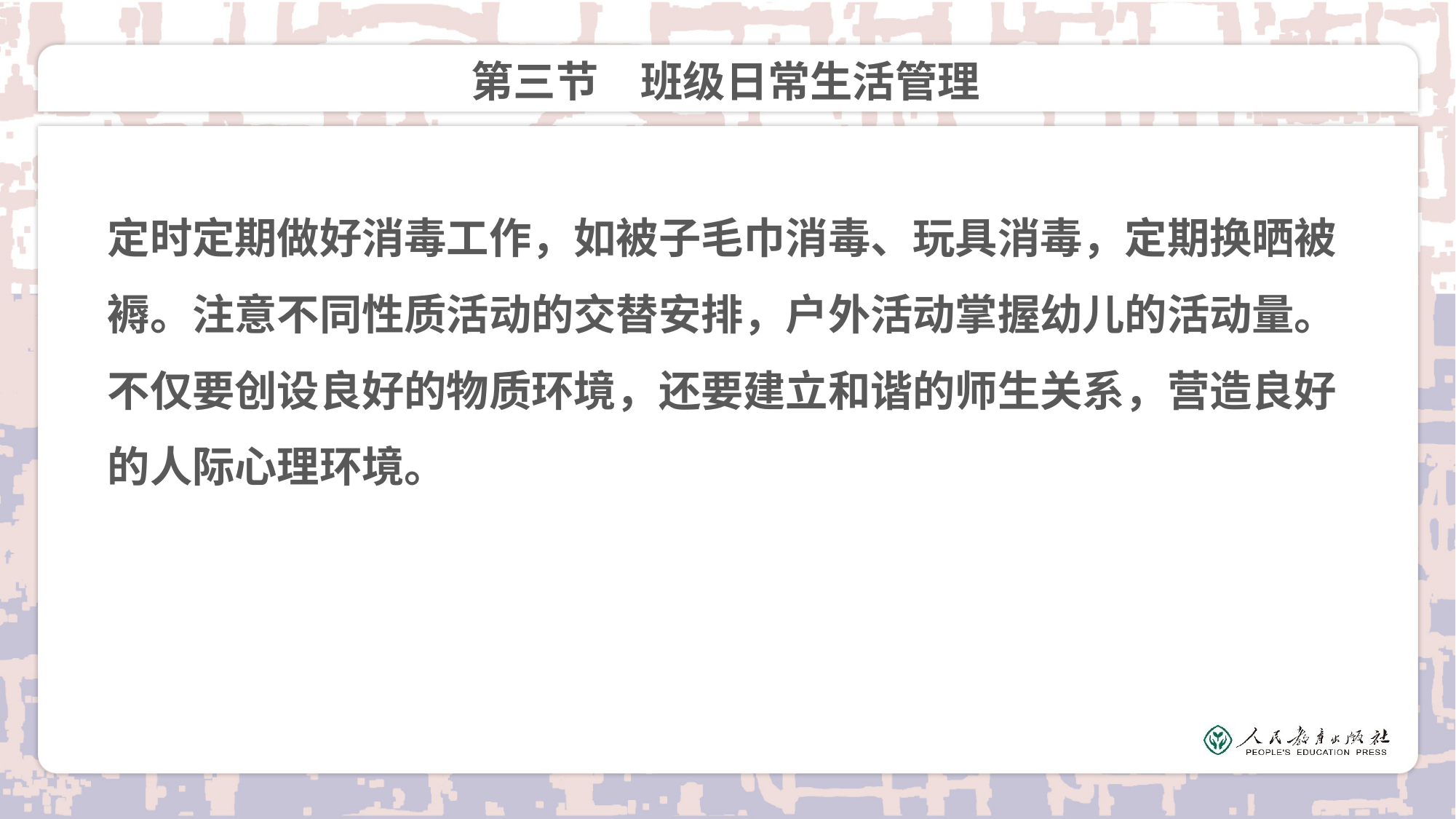

# 第三节　班级日常生活管理
定时定期做好消毒工作，如被子毛巾消毒、玩具消毒，定期换晒被褥。注意不同性质活动的交替安排，户外活动掌握幼儿的活动量。不仅要创设良好的物质环境，还要建立和谐的师生关系，营造良好的人际心理环境。